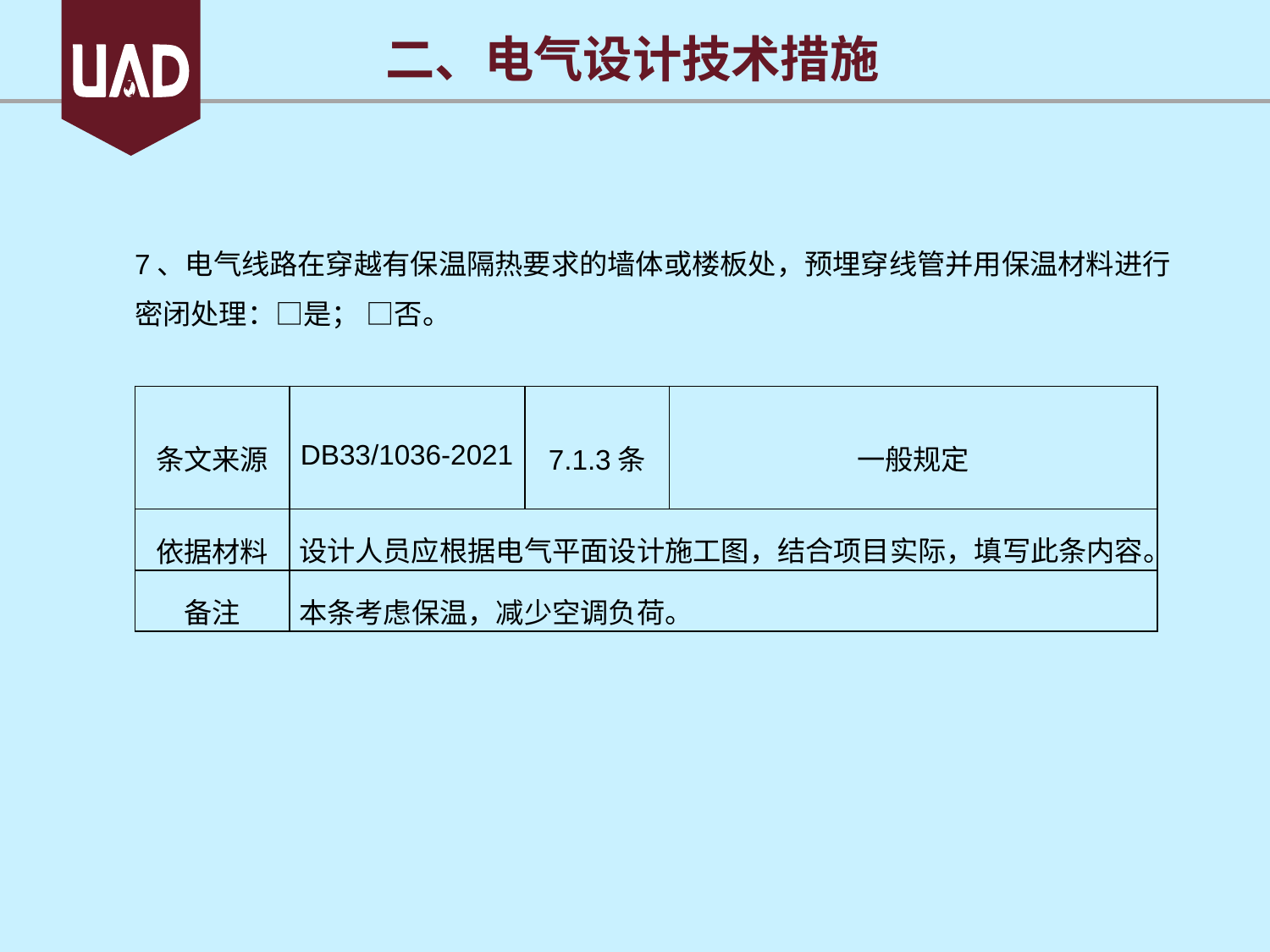

二、电气设计技术措施
7、电气线路在穿越有保温隔热要求的墙体或楼板处，预埋穿线管并用保温材料进行密闭处理：□是； □否。
| 条文来源 | DB33/1036-2021 | 7.1.3条 | 一般规定 |
| --- | --- | --- | --- |
| 依据材料 | 设计人员应根据电气平面设计施工图，结合项目实际，填写此条内容。 |  |  |
| 备注 | 本条考虑保温，减少空调负荷。 |  |  |